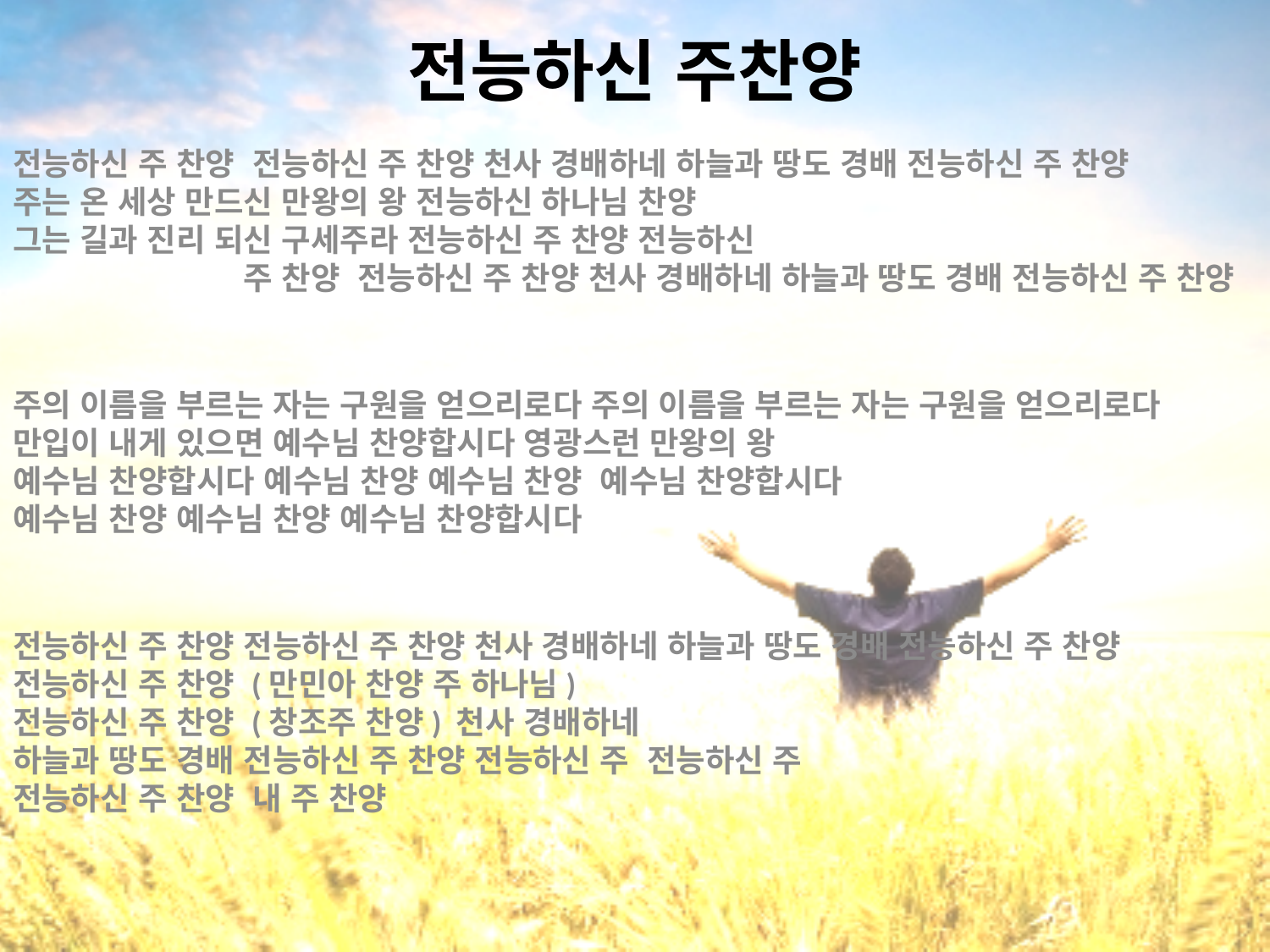

# 전능하신 주찬양
전능하신 주 찬양  전능하신 주 찬양 천사 경배하네 하늘과 땅도 경배 전능하신 주 찬양
주는 온 세상 만드신 만왕의 왕 전능하신 하나님 찬양
그는 길과 진리 되신 구세주라 전능하신 주 찬양 전능하신                                                                                   주 찬양  전능하신 주 찬양 천사 경배하네 하늘과 땅도 경배 전능하신 주 찬양

주의 이름을 부르는 자는 구원을 얻으리로다 주의 이름을 부르는 자는 구원을 얻으리로다
만입이 내게 있으면 예수님 찬양합시다 영광스런 만왕의 왕
예수님 찬양합시다 예수님 찬양 예수님 찬양  예수님 찬양합시다
예수님 찬양 예수님 찬양 예수님 찬양합시다

전능하신 주 찬양 전능하신 주 찬양 천사 경배하네 하늘과 땅도 경배 전능하신 주 찬양
전능하신 주 찬양 (만민아 찬양 주 하나님)
전능하신 주 찬양 (창조주 찬양) 천사 경배하네
하늘과 땅도 경배 전능하신 주 찬양 전능하신 주  전능하신 주
전능하신 주 찬양  내 주 찬양